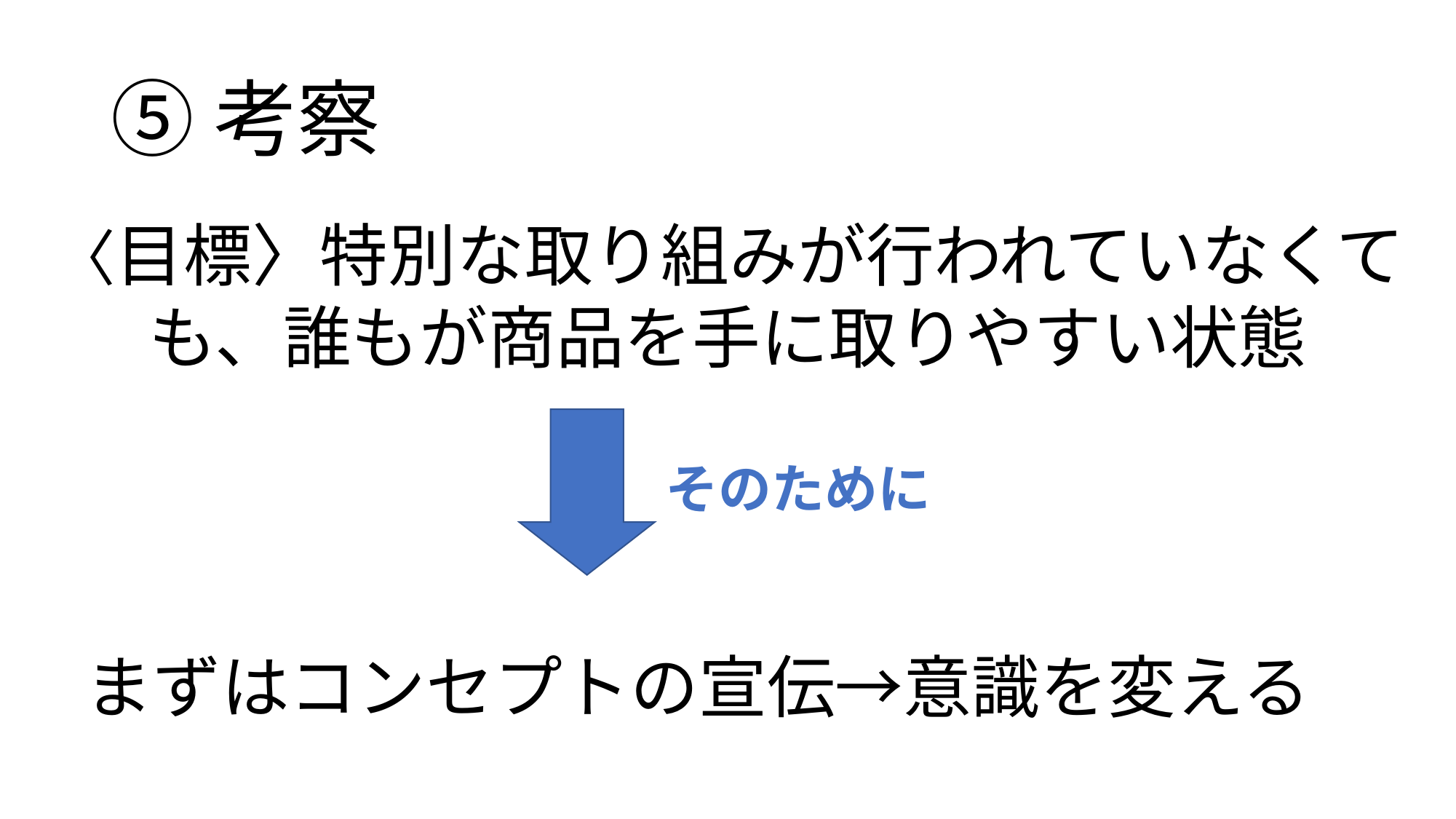

# ⑤考察
〈目標〉特別な取り組みが行われていなくても、誰もが商品を手に取りやすい状態

そのために
まずはコンセプトの宣伝→意識を変える